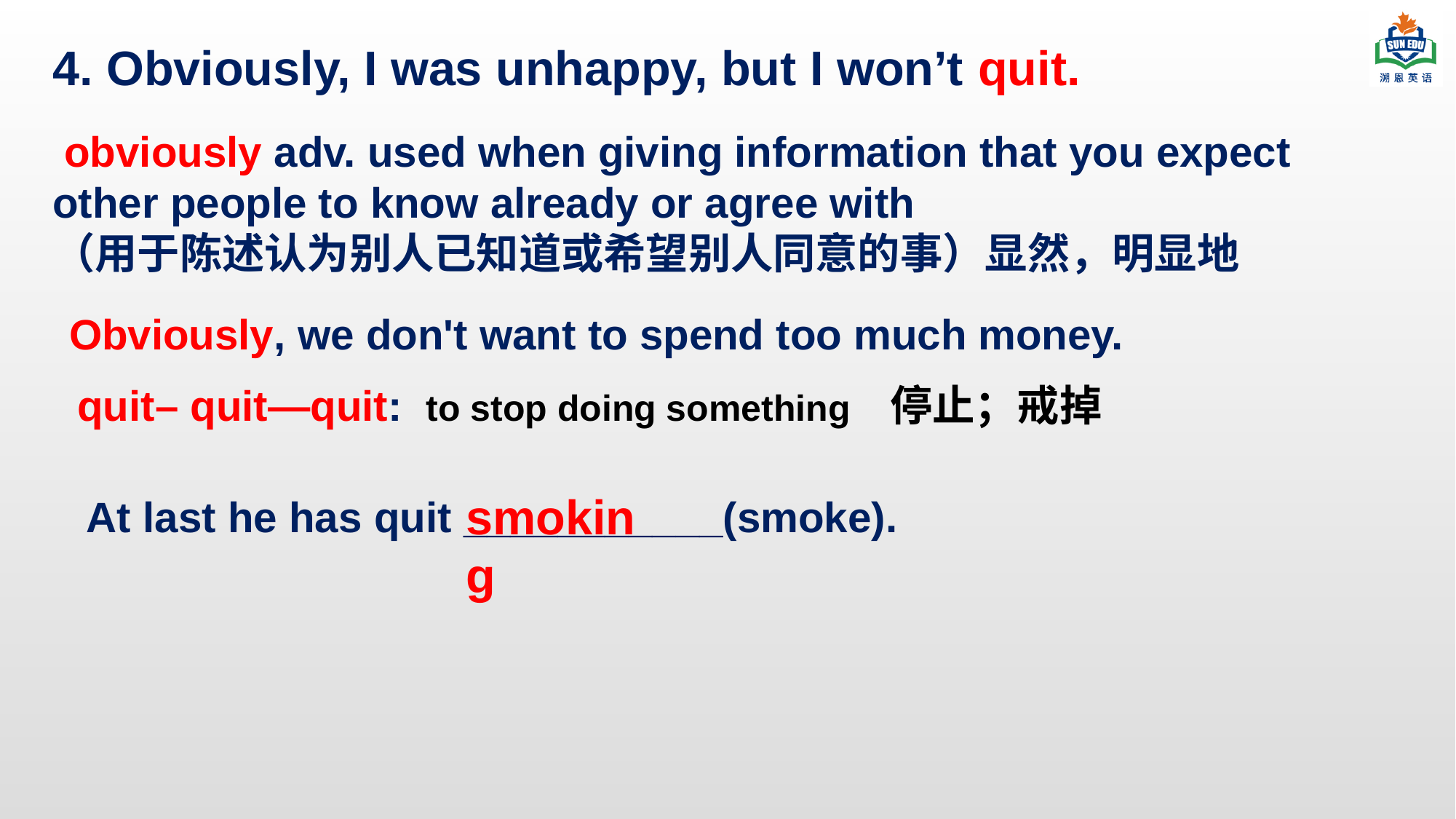

4. Obviously, I was unhappy, but I won’t quit.
 obviously adv. used when giving information that you expect other people to know already or agree with
（用于陈述认为别人已知道或希望别人同意的事）显然，明显地
Obviously, we don't want to spend too much money.
quit– quit—quit:  to stop doing something   停止；戒掉
smoking
At last he has quit ___________(smoke).